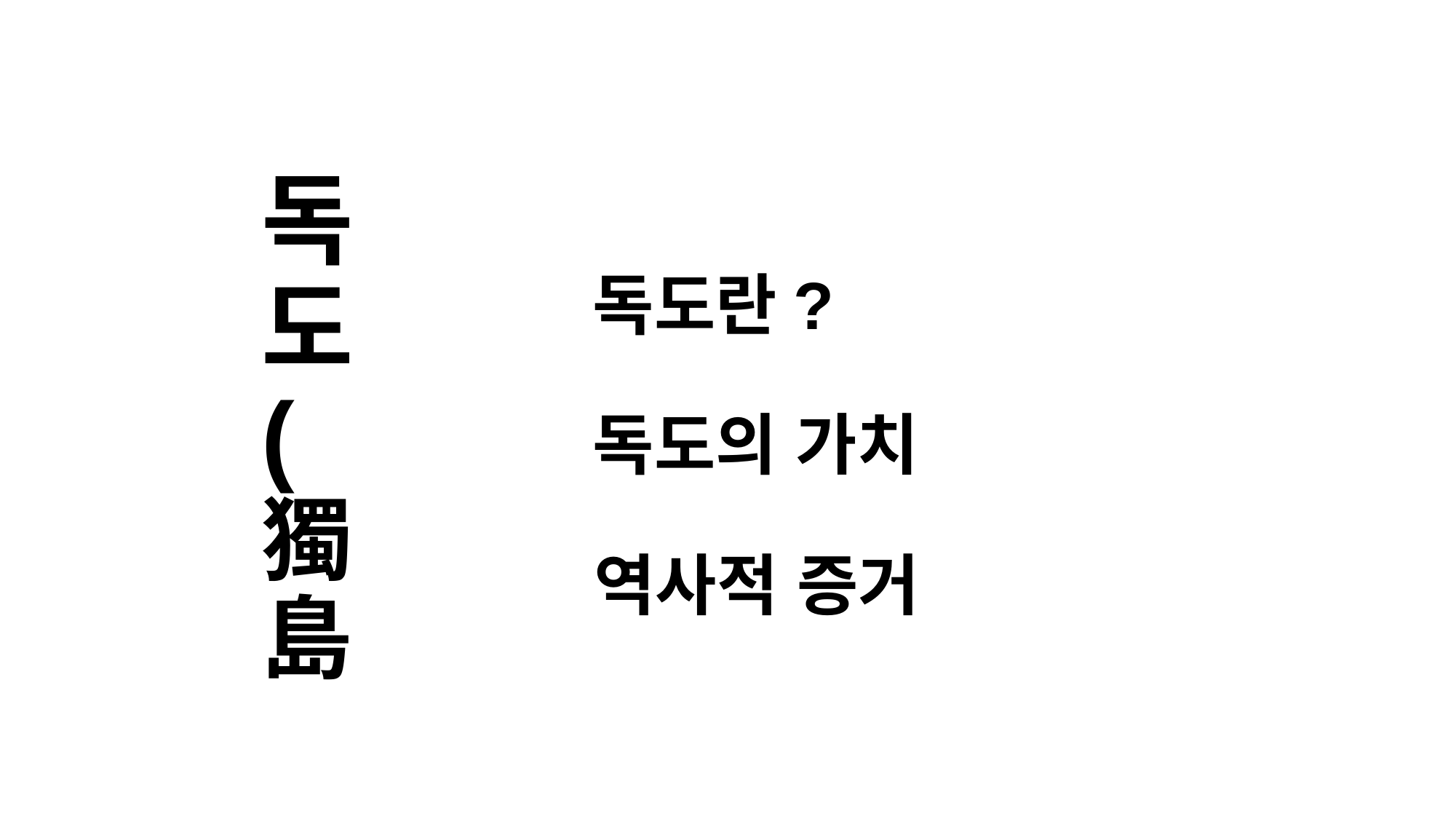

독도란?
# 독도 (獨島
독도의 가치
역사적 증거